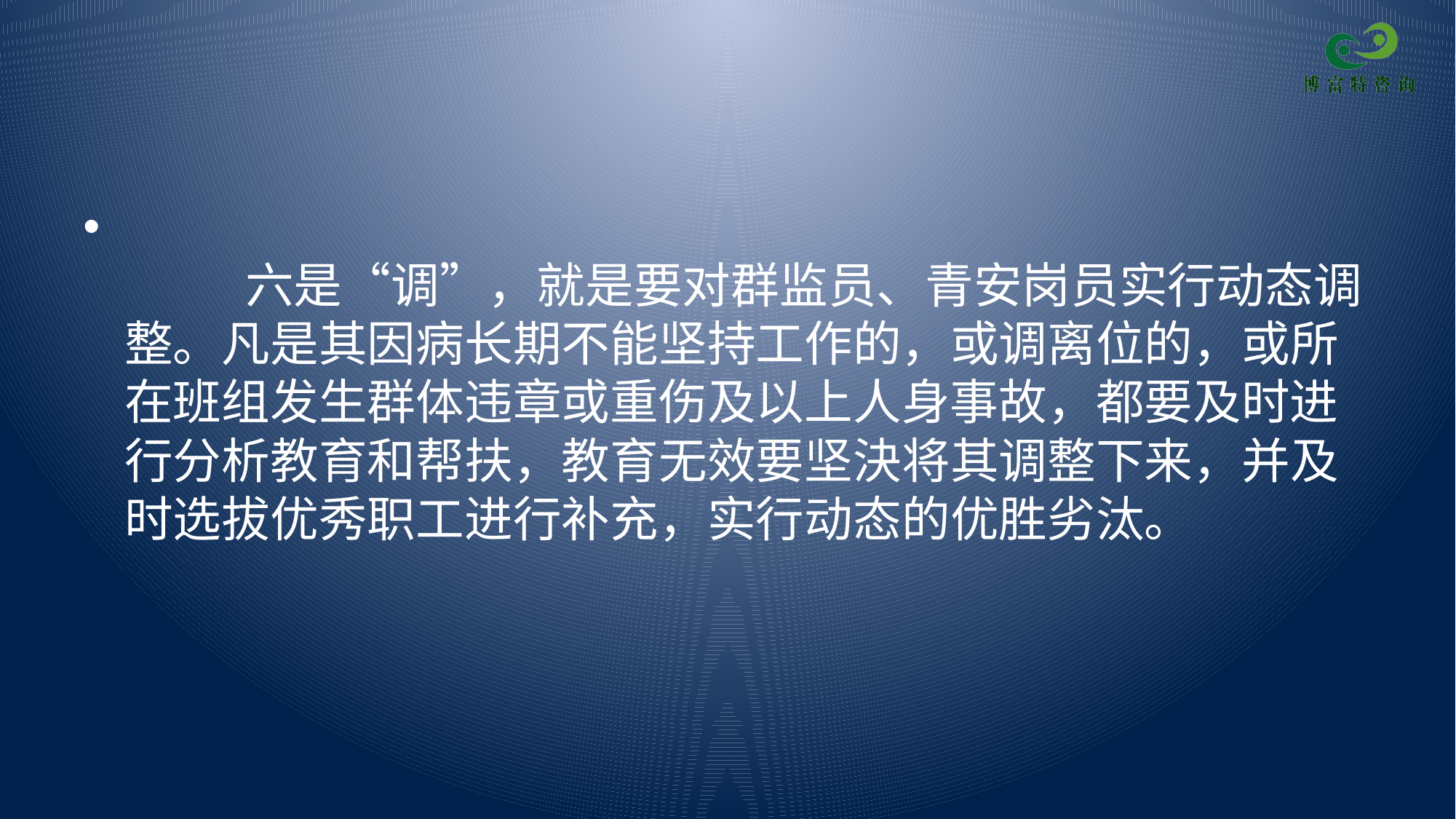

#
          六是“调”，就是要对群监员、青安岗员实行动态调整。凡是其因病长期不能坚持工作的，或调离位的，或所在班组发生群体违章或重伤及以上人身事故，都要及时进行分析教育和帮扶，教育无效要坚決将其调整下来，并及时选拔优秀职工进行补充，实行动态的优胜劣汰。